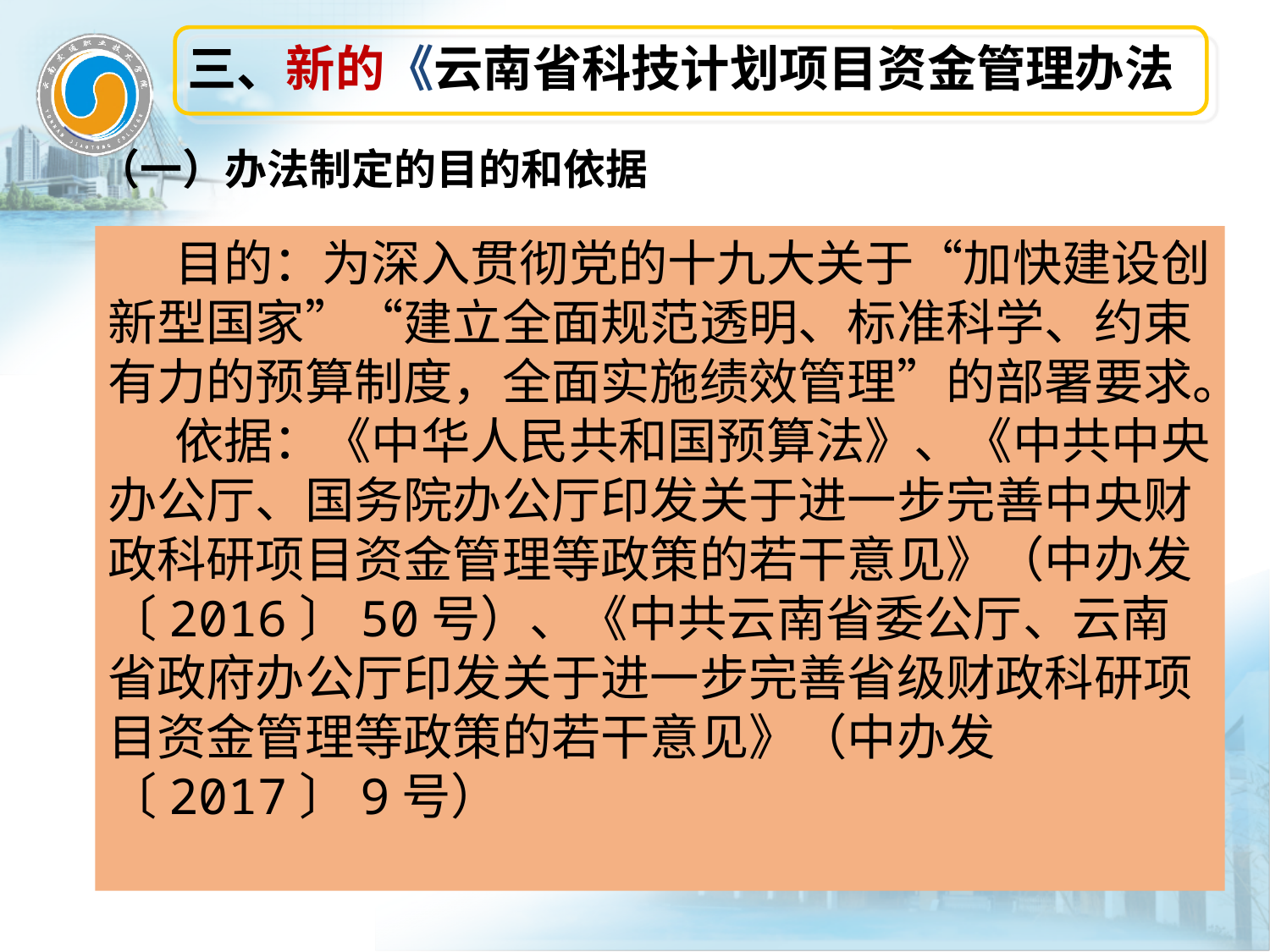

三、新的《云南省科技计划项目资金管理办法

（一）办法制定的目的和依据
     目的：为深入贯彻党的十九大关于“加快建设创新型国家”“建立全面规范透明、标准科学、约束有力的预算制度，全面实施绩效管理”的部署要求。
     依据：《中华人民共和国预算法》、《中共中央办公厅、国务院办公厅印发关于进一步完善中央财政科研项目资金管理等政策的若干意见》（中办发〔2016〕50号）、《中共云南省委公厅、云南省政府办公厅印发关于进一步完善省级财政科研项目资金管理等政策的若干意见》（中办发〔2017〕9号）